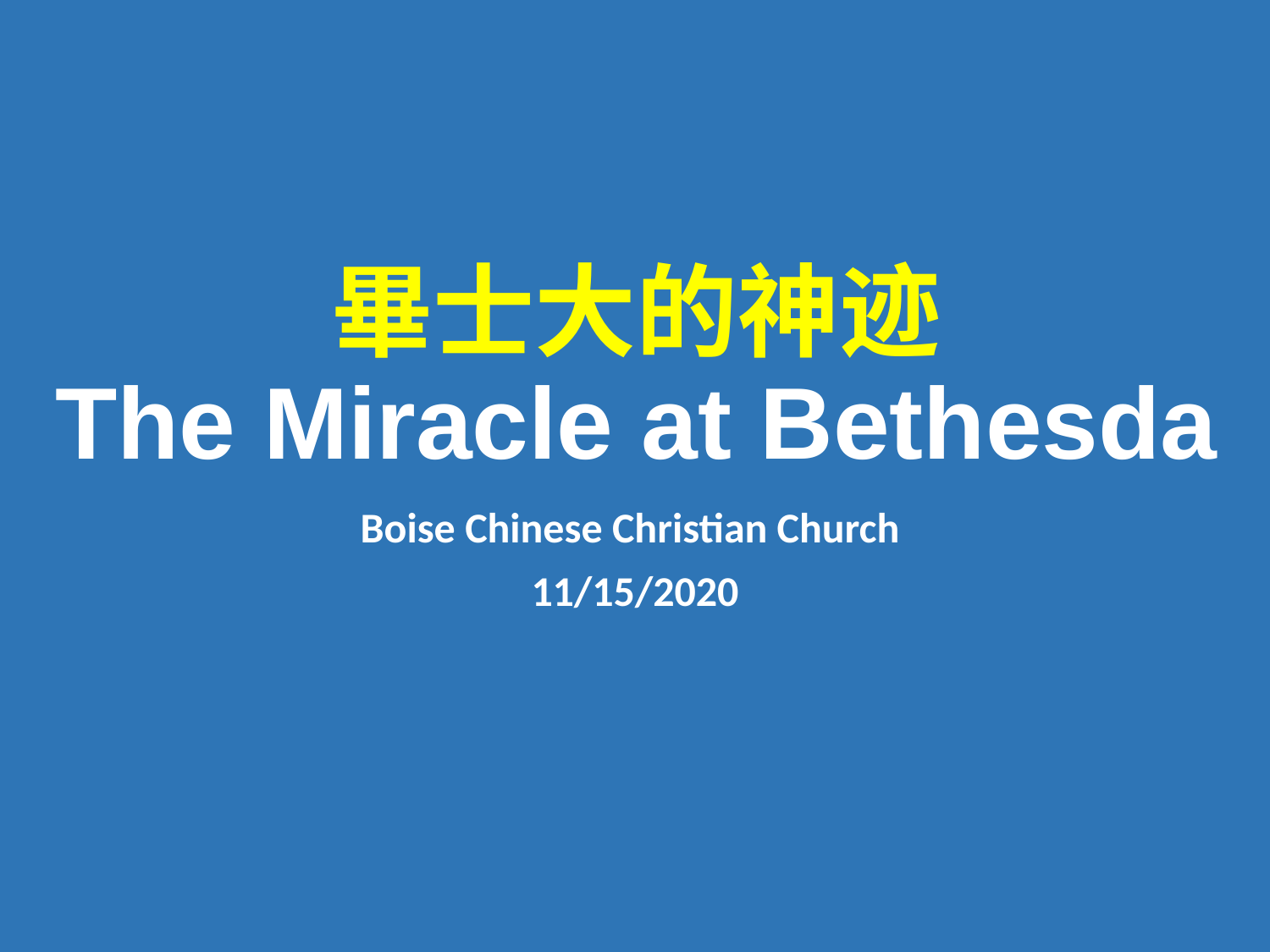

# 畢士大的神迹 The Miracle at Bethesda
Boise Chinese Christian Church
11/15/2020